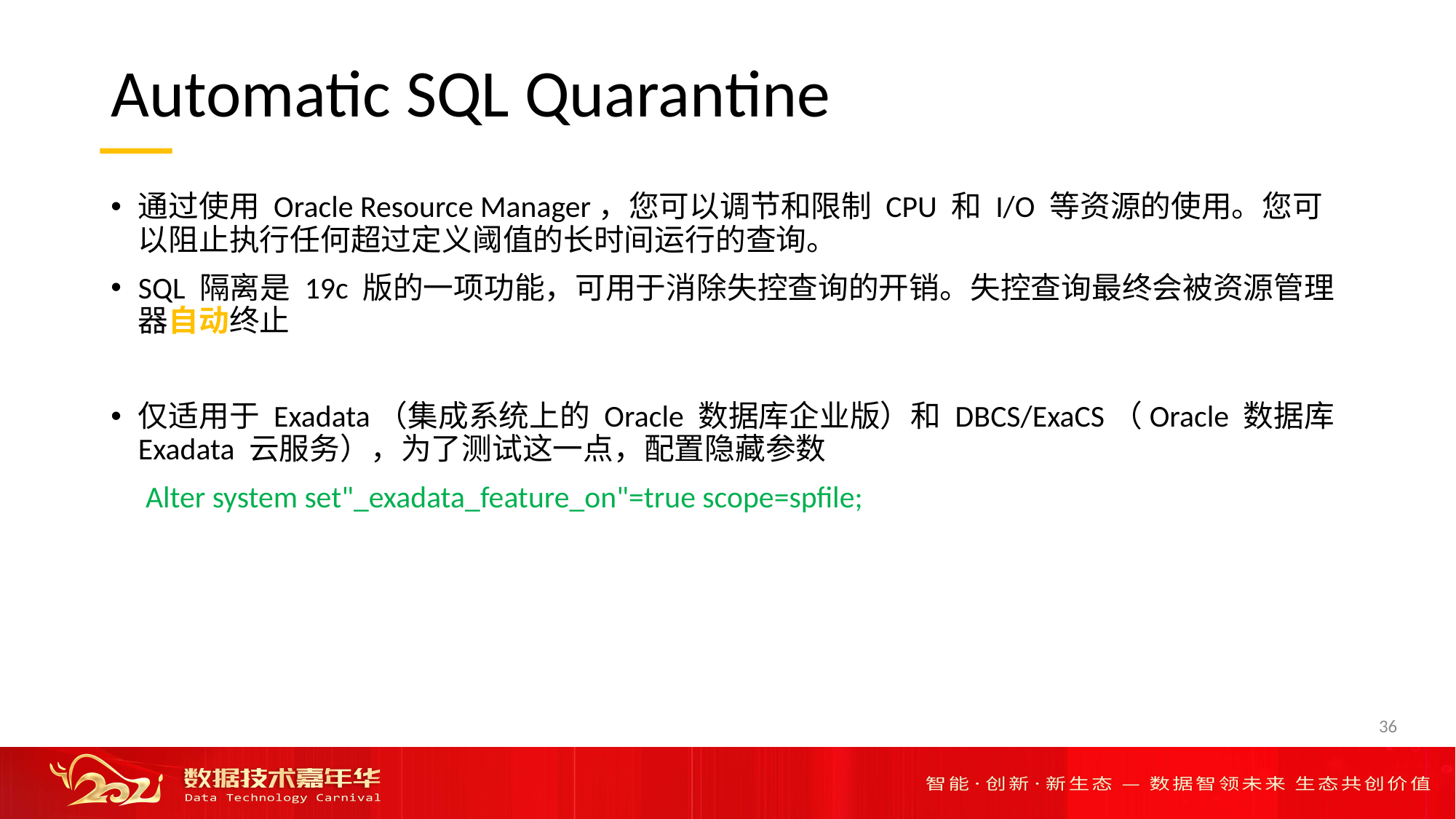

# Automatic SQL Quarantine
通过使用 Oracle Resource Manager，您可以调节和限制 CPU 和 I/O 等资源的使用。您可以阻止执行任何超过定义阈值的长时间运行的查询。
SQL 隔离是 19c 版的一项功能，可用于消除失控查询的开销。失控查询最终会被资源管理器自动终止

仅适用于 Exadata（集成系统上的 Oracle 数据库企业版）和 DBCS/ExaCS（Oracle 数据库 Exadata 云服务），为了测试这一点，配置隐藏参数
     Alter system set"_exadata_feature_on"=true scope=spfile;
36